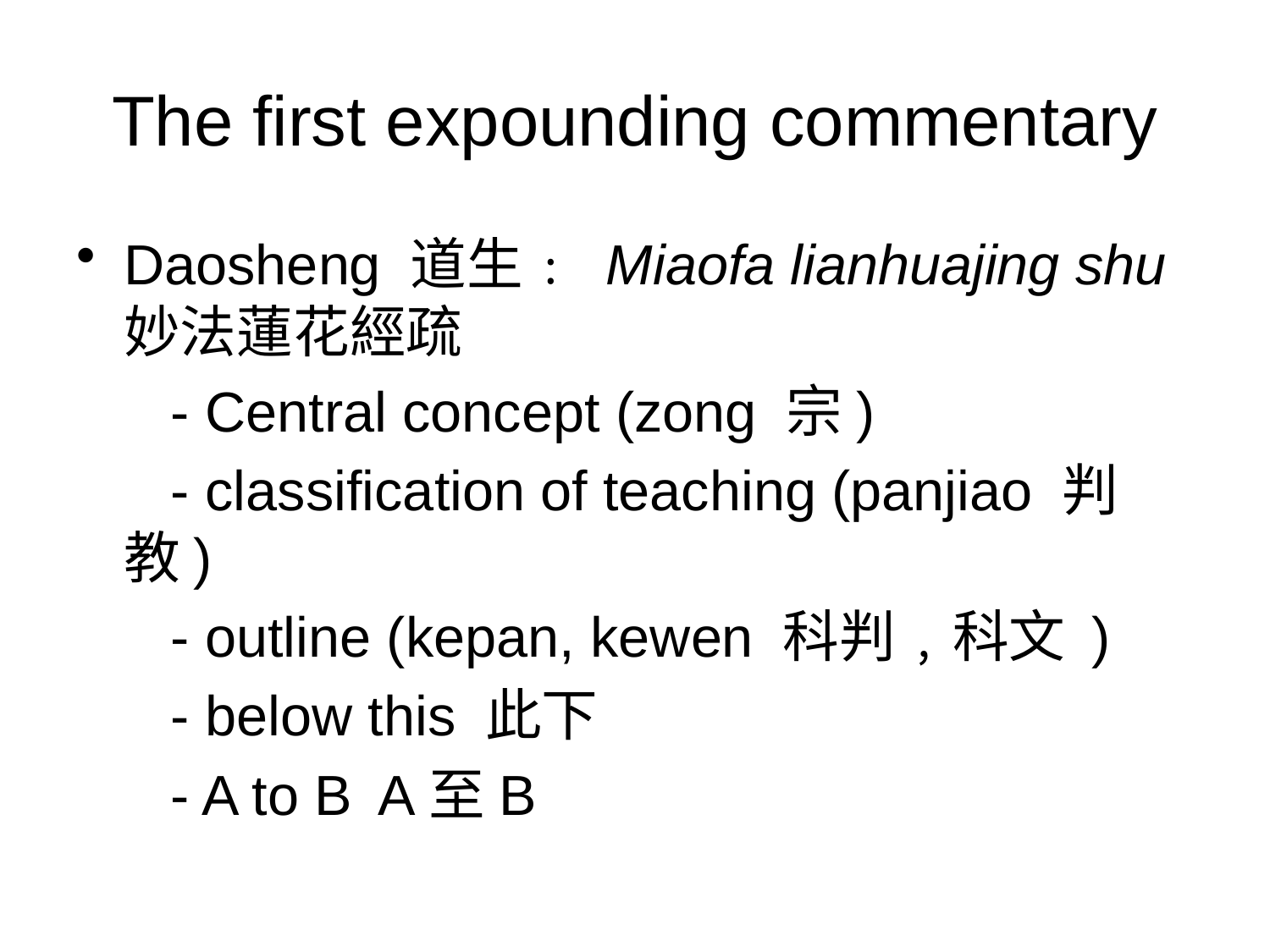

# The first expounding commentary
Daosheng 道生﹕ Miaofa lianhuajing shu妙法蓮花經疏
	   - Central concept (zong 宗)
	   - classification of teaching (panjiao 判教)
	   - outline (kepan, kewen 科判﹐科文 )
	   - below this 此下
	   - A to B	A至B